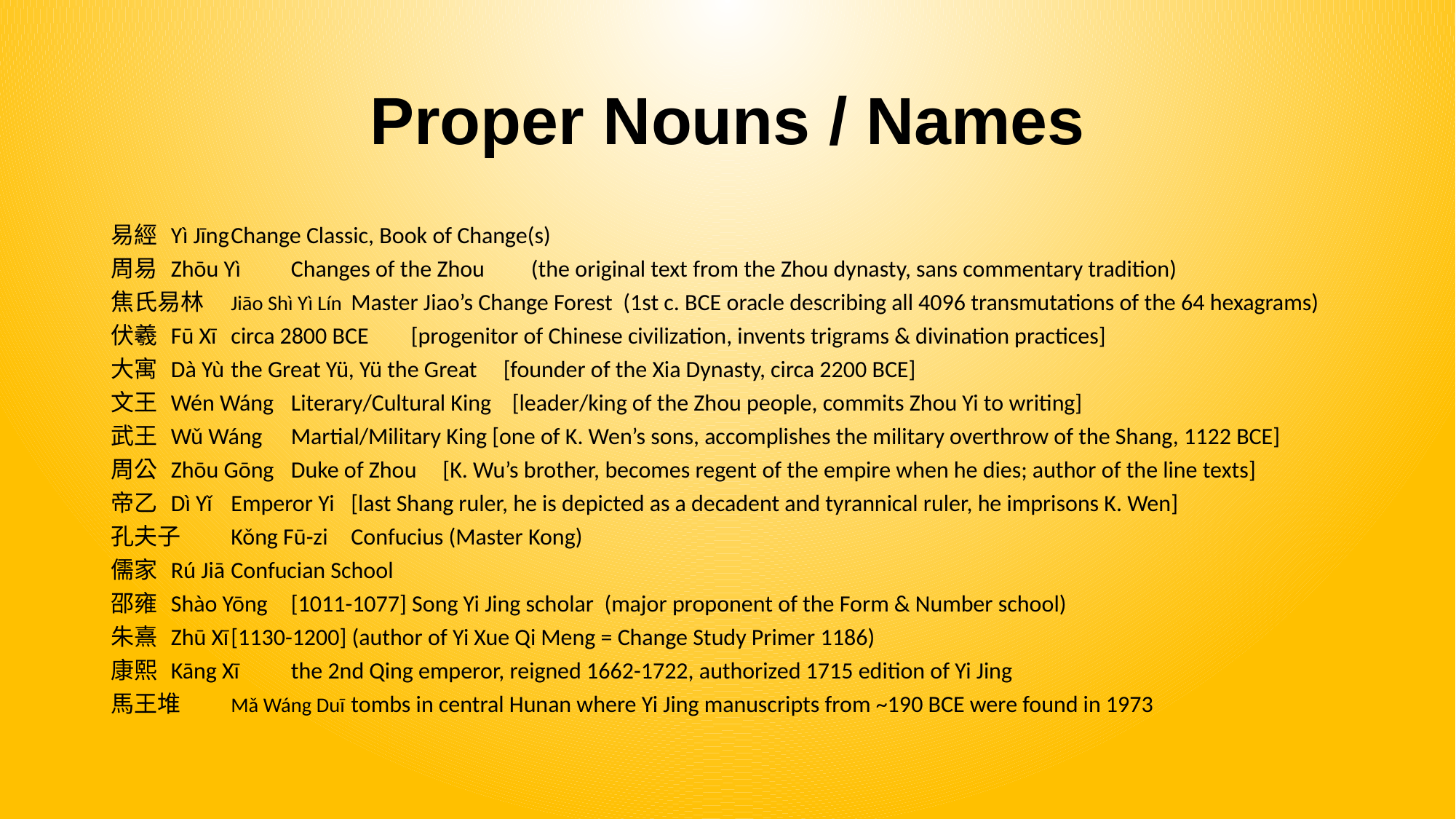

# Proper Nouns / Names
易經	Yì Jīng 	Change Classic, Book of Change(s)
周易	Zhōu Yì 	Changes of the Zhou	(the original text from the Zhou dynasty, sans commentary tradition)
焦氏易林	Jiāo Shì Yì Lín	Master Jiao’s Change Forest  (1st c. BCE oracle describing all 4096 transmutations of the 64 hexagrams)
伏羲	Fū Xī	circa 2800 BCE	[progenitor of Chinese civilization, invents trigrams & divination practices]
大寓	Dà Yù	the Great Yü, Yü the Great     [founder of the Xia Dynasty, circa 2200 BCE]
文王	Wén Wáng	Literary/Cultural King    [leader/king of the Zhou people, commits Zhou Yi to writing]
武王	Wǔ Wáng	Martial/Military King [one of K. Wen’s sons, accomplishes the military overthrow of the Shang, 1122 BCE]
周公	Zhōu Gōng 	Duke of Zhou     [K. Wu’s brother, becomes regent of the empire when he dies; author of the line texts]
帝乙	Dì Yǐ	Emperor Yi	[last Shang ruler, he is depicted as a decadent and tyrannical ruler, he imprisons K. Wen]
孔夫子	Kǒng Fū-zi	Confucius (Master Kong)
儒家	Rú Jiā 	Confucian School
邵雍	Shào Yōng	[1011-1077] Song Yi Jing scholar  (major proponent of the Form & Number school)
朱熹	Zhū Xī	[1130-1200] (author of Yi Xue Qi Meng = Change Study Primer 1186)
康熙	Kāng Xī	the 2nd Qing emperor, reigned 1662-1722, authorized 1715 edition of Yi Jing
馬王堆	Mǎ Wáng Duī	tombs in central Hunan where Yi Jing manuscripts from ~190 BCE were found in 1973